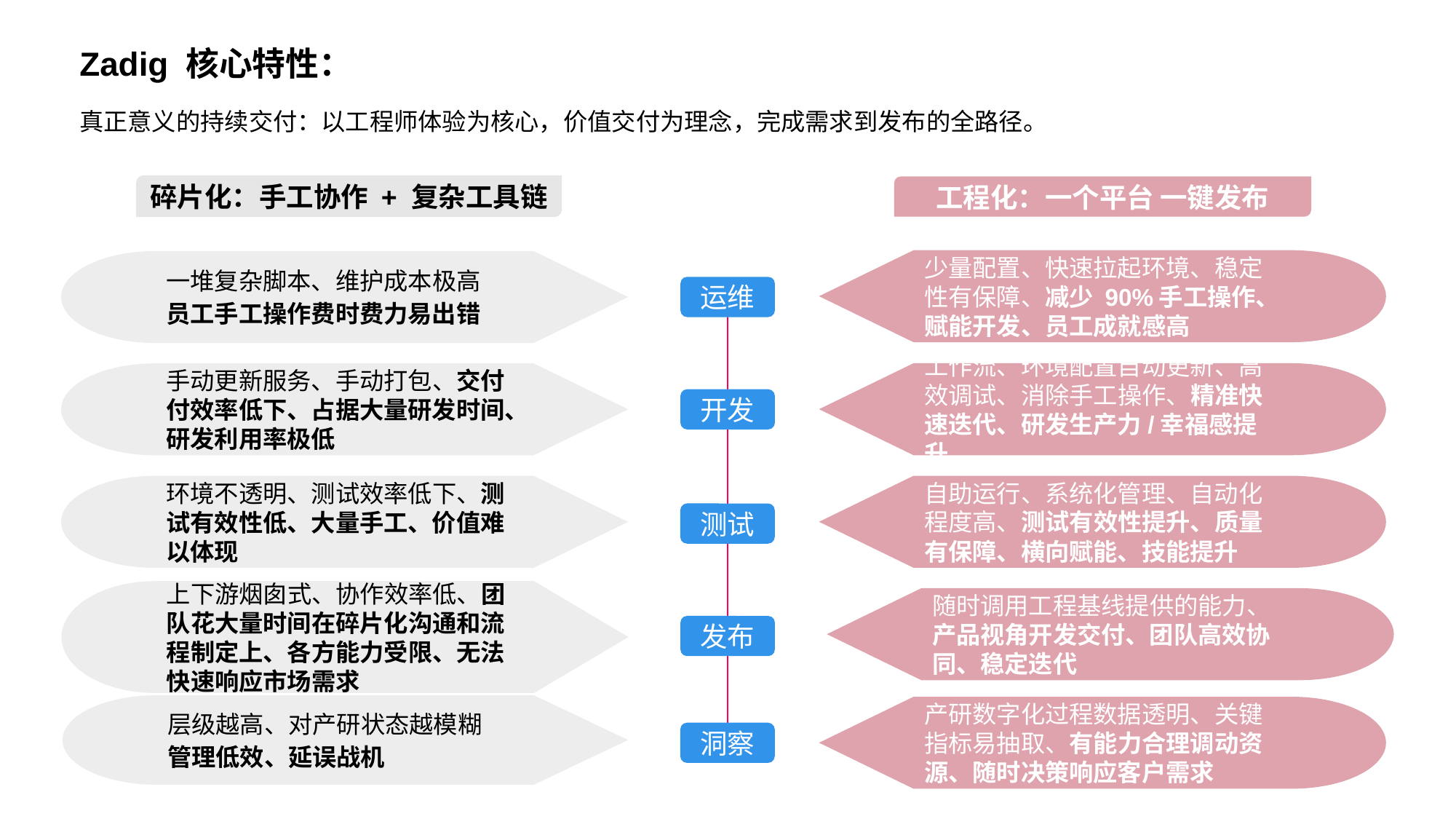

Zadig 核心特性：
真正意义的持续交付：以工程师体验为核心，价值交付为理念，完成需求到发布的全路径。
碎片化：手工协作 + 复杂工具链
工程化：一个平台 一键发布
少量配置、快速拉起环境、稳定性有保障、减少 90%手工操作、赋能开发、员工成就感高
一堆复杂脚本、维护成本极高
员工手工操作费时费力易出错
运维
工作流、环境配置自动更新、高效调试、消除手工操作、精准快速迭代、研发生产力/幸福感提升
手动更新服务、手动打包、交付付效率低下、占据大量研发时间、研发利用率极低
开发
环境不透明、测试效率低下、测试有效性低、大量手工、价值难以体现
自助运行、系统化管理、自动化程度高、测试有效性提升、质量有保障、横向赋能、技能提升
测试
上下游烟囱式、协作效率低、团队花大量时间在碎片化沟通和流程制定上、各方能力受限、无法快速响应市场需求
随时调用工程基线提供的能力、产品视角开发交付、团队高效协同、稳定迭代
发布
层级越高、对产研状态越模糊
管理低效、延误战机
产研数字化过程数据透明、关键指标易抽取、有能力合理调动资源、随时决策响应客户需求
洞察